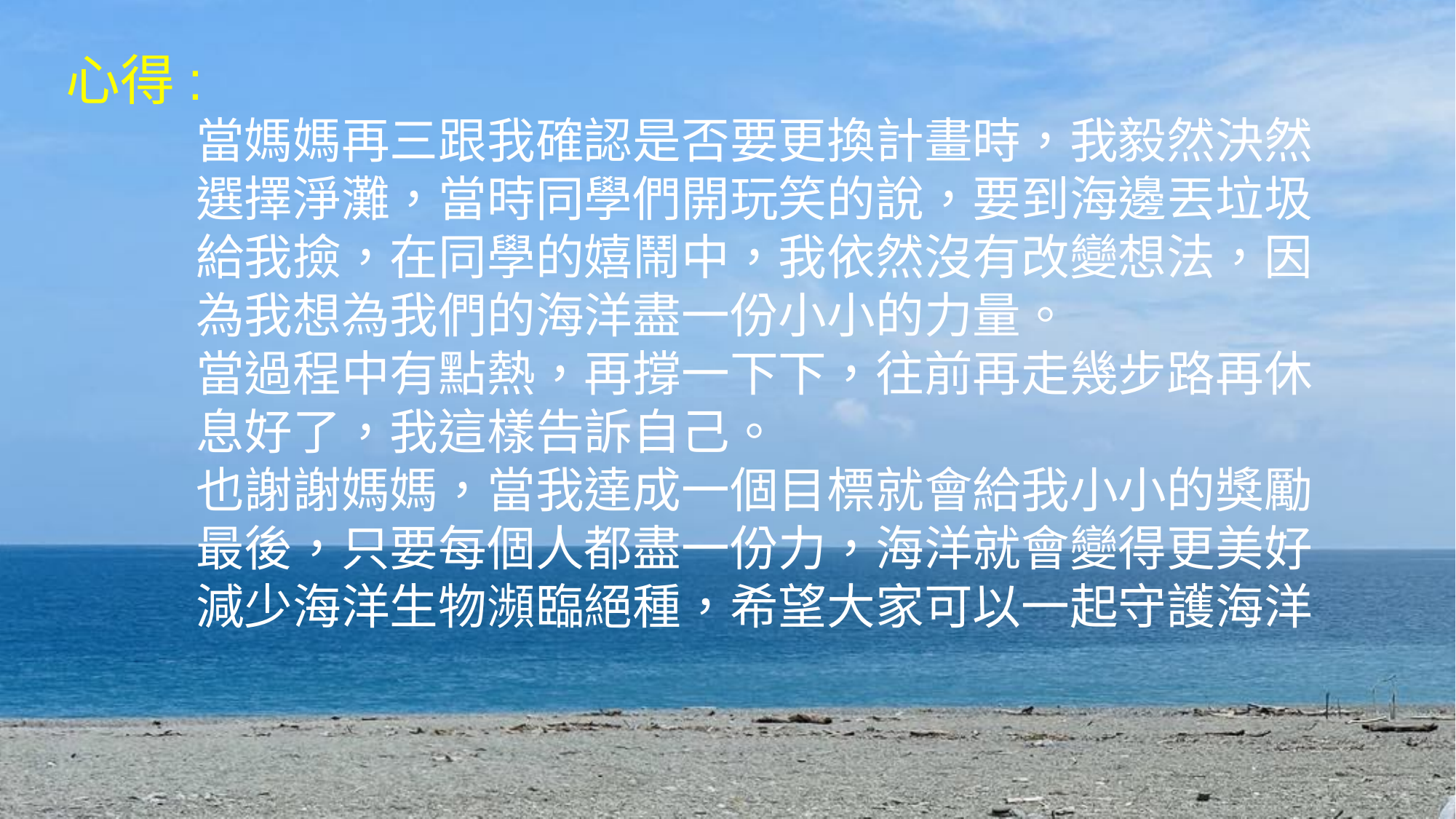

心得:

當媽媽再三跟我確認是否要更換計畫時，我毅然決然
選擇淨灘，當時同學們開玩笑的說，要到海邊丟垃圾
給我撿，在同學的嬉鬧中，我依然沒有改變想法，因
為我想為我們的海洋盡一份小小的力量。
當過程中有點熱，再撐一下下，往前再走幾步路再休
息好了，我這樣告訴自己。
也謝謝媽媽，當我達成一個目標就會給我小小的獎勵
最後，只要每個人都盡一份力，海洋就會變得更美好
減少海洋生物瀕臨絕種，希望大家可以一起守護海洋